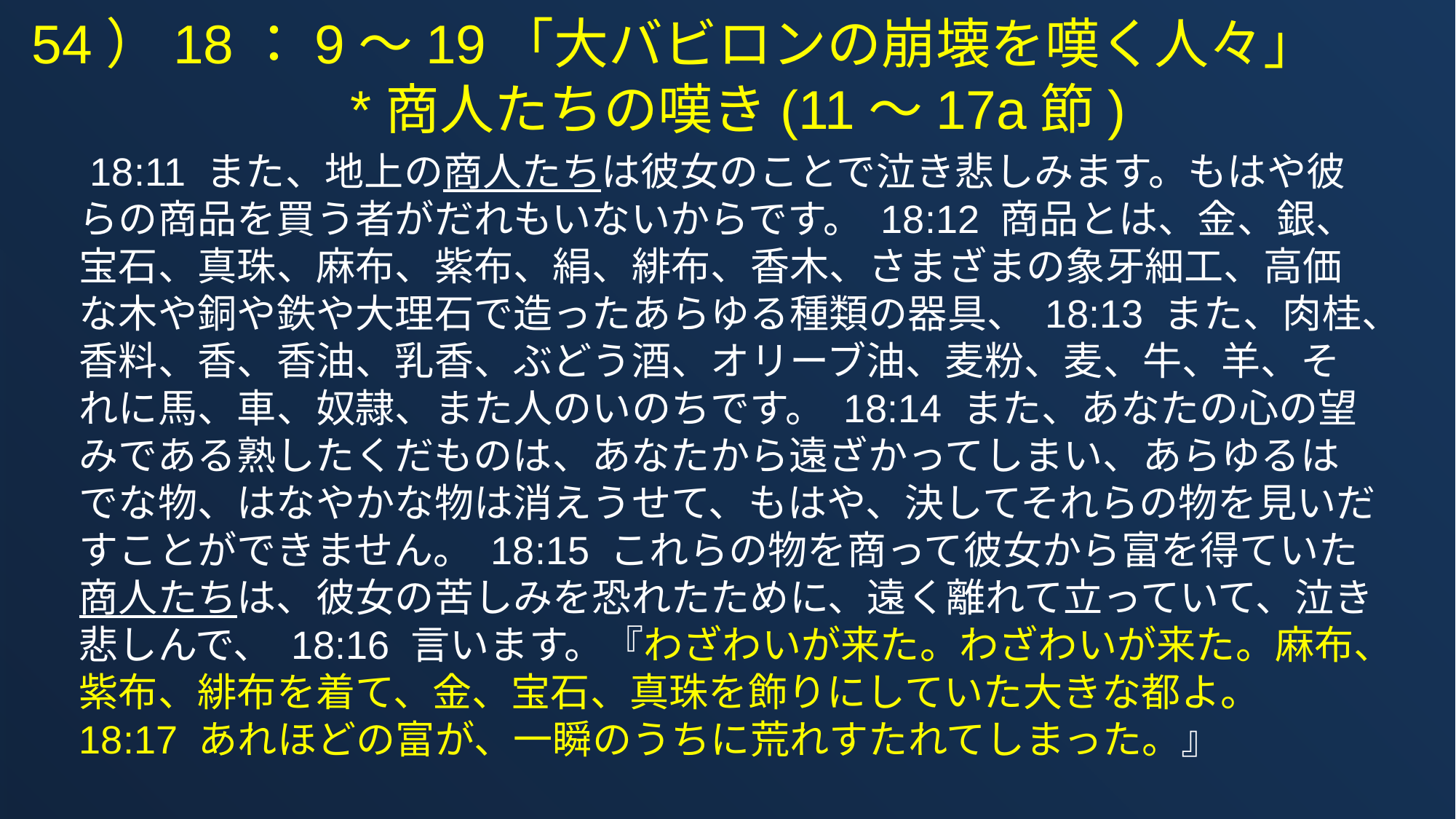

54）18：9～19「大バビロンの崩壊を嘆く人々」
*商人たちの嘆き(11～17a節)
 18:11 また、地上の商人たちは彼女のことで泣き悲しみます。もはや彼らの商品を買う者がだれもいないからです。 18:12 商品とは、金、銀、宝石、真珠、麻布、紫布、絹、緋布、香木、さまざまの象牙細工、高価な木や銅や鉄や大理石で造ったあらゆる種類の器具、 18:13 また、肉桂、香料、香、香油、乳香、ぶどう酒、オリーブ油、麦粉、麦、牛、羊、それに馬、車、奴隷、また人のいのちです。 18:14 また、あなたの心の望みである熟したくだものは、あなたから遠ざかってしまい、あらゆるはでな物、はなやかな物は消えうせて、もはや、決してそれらの物を見いだすことができません。 18:15 これらの物を商って彼女から富を得ていた商人たちは、彼女の苦しみを恐れたために、遠く離れて立っていて、泣き悲しんで、 18:16 言います。『わざわいが来た。わざわいが来た。麻布、紫布、緋布を着て、金、宝石、真珠を飾りにしていた大きな都よ。 18:17 あれほどの富が、一瞬のうちに荒れすたれてしまった。』